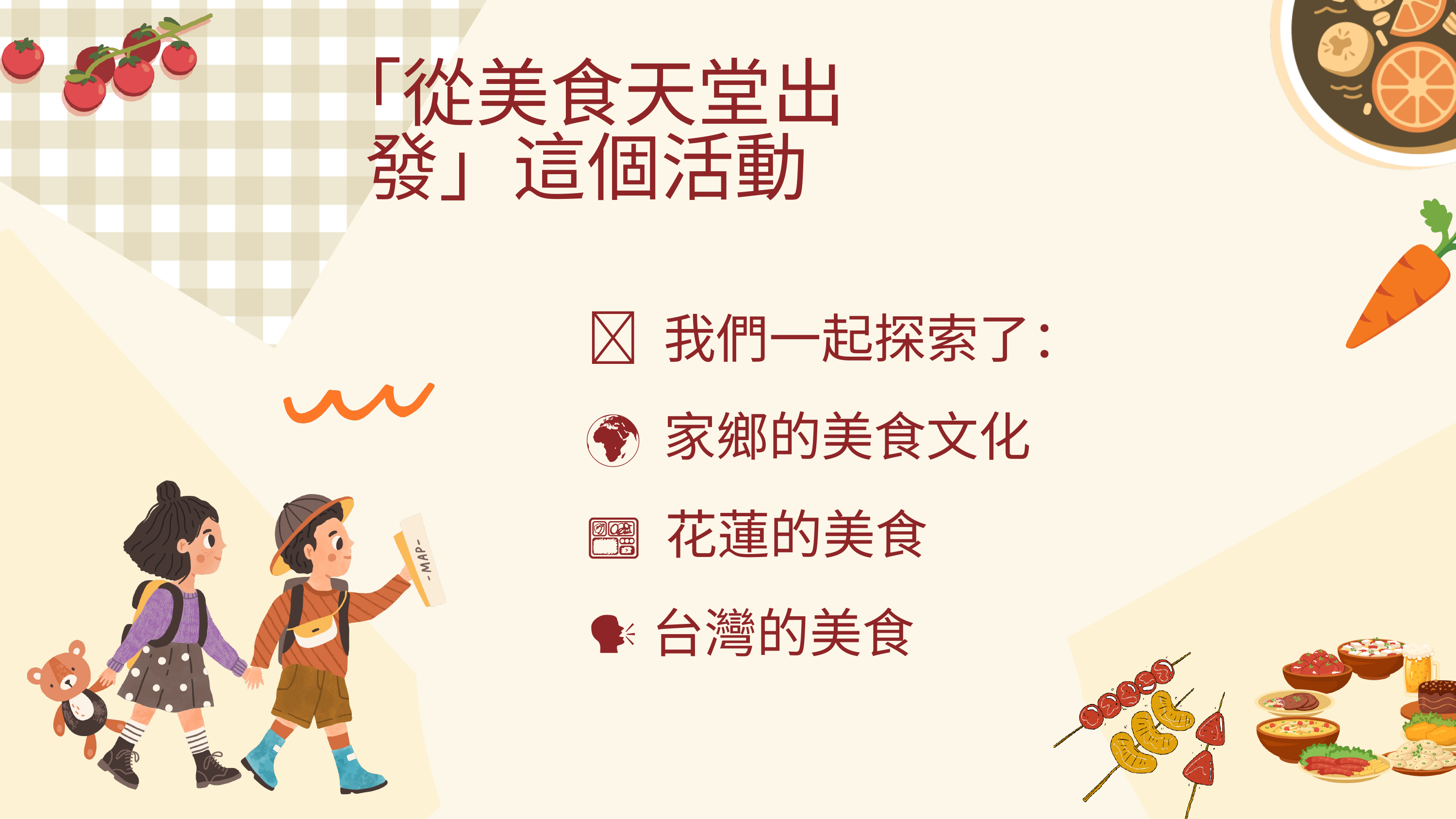

「從美食天堂出發」這個活動

🧭 我們一起探索了：
🌍 家鄉的美食文化
🍱 花蓮的美食
🗣️台灣的美食